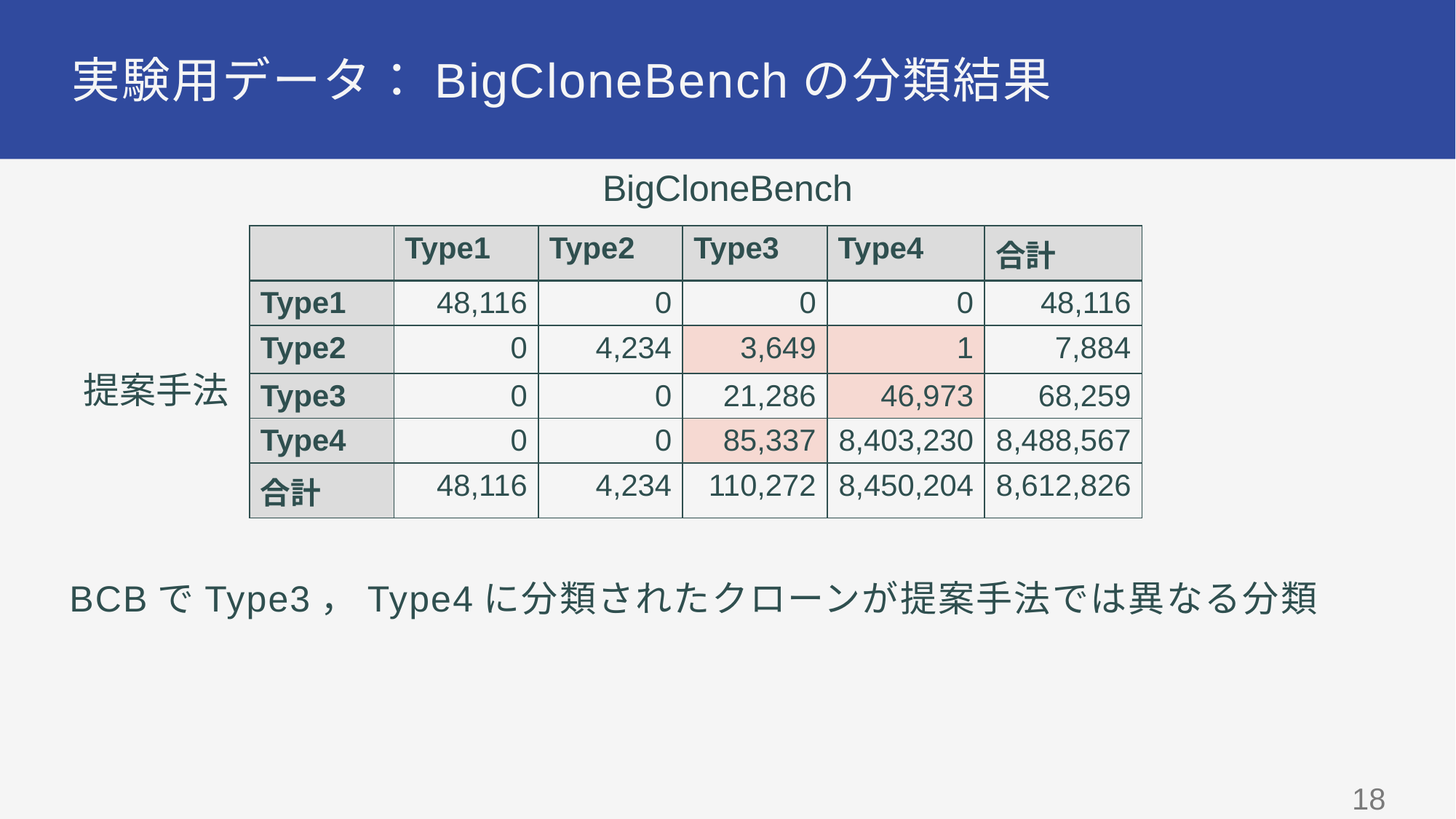

# 実験用データ：BigCloneBenchの分類結果
BigCloneBench

BCBでType3，Type4に分類されたクローンが提案手法では異なる分類

|  | Type1 | Type2 | Type3 | Type4 | 合計 |
| --- | --- | --- | --- | --- | --- |
| Type1 | 48,116 | 0 | 0 | 0 | 48,116 |
| Type2 | 0 | 4,234 | 3,649 | 1 | 7,884 |
| Type3 | 0 | 0 | 21,286 | 46,973 | 68,259 |
| Type4 | 0 | 0 | 85,337 | 8,403,230 | 8,488,567 |
| 合計 | 48,116 | 4,234 | 110,272 | 8,450,204 | 8,612,826 |
提案手法
18